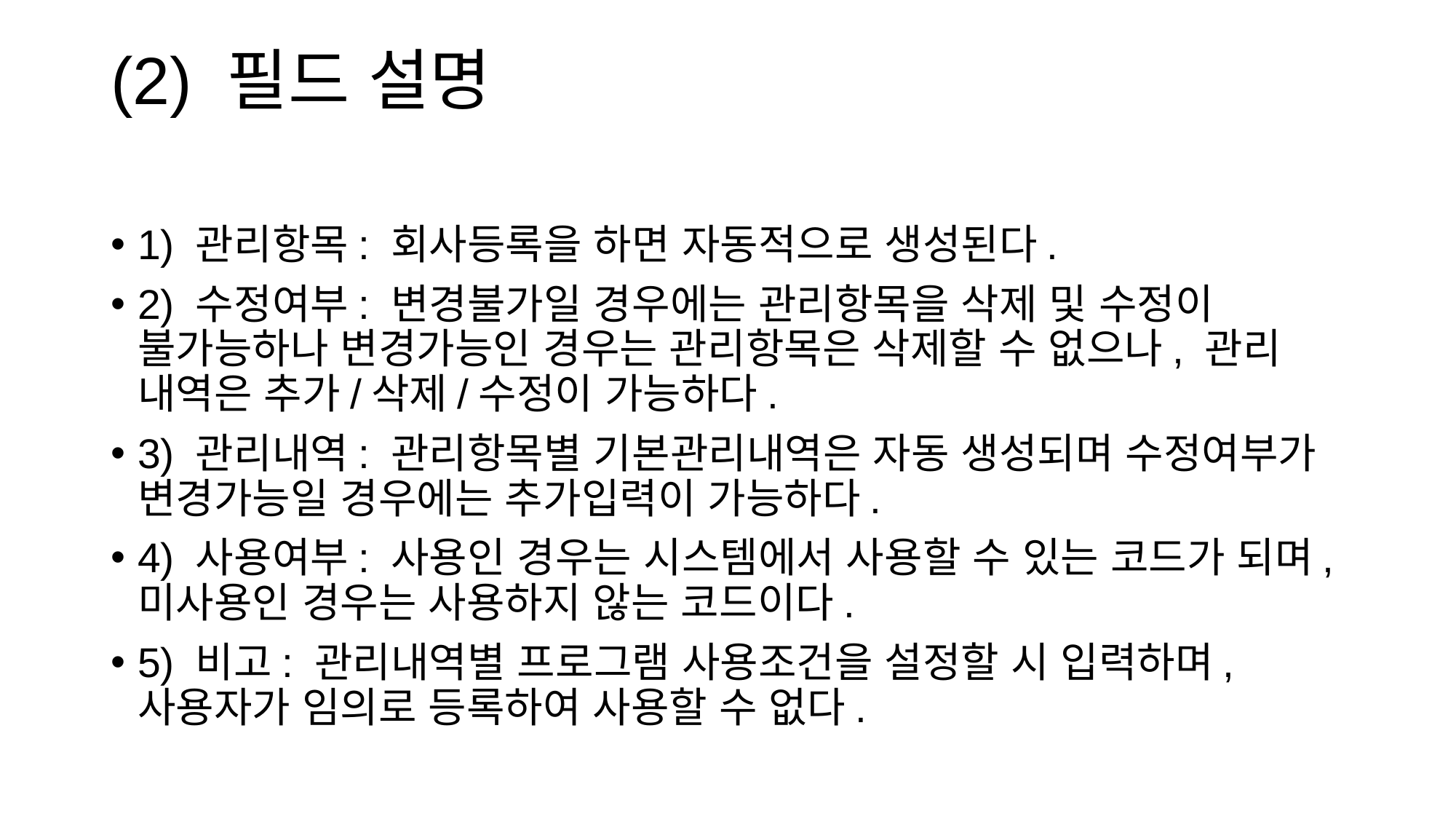

# (2) 필드 설명
1) 관리항목: 회사등록을 하면 자동적으로 생성된다.
2) 수정여부: 변경불가일 경우에는 관리항목을 삭제 및 수정이 불가능하나 변경가능인 경우는 관리항목은 삭제할 수 없으나, 관리 내역은 추가/삭제/수정이 가능하다.
3) 관리내역: 관리항목별 기본관리내역은 자동 생성되며 수정여부가 변경가능일 경우에는 추가입력이 가능하다.
4) 사용여부: 사용인 경우는 시스템에서 사용할 수 있는 코드가 되며, 미사용인 경우는 사용하지 않는 코드이다.
5) 비고: 관리내역별 프로그램 사용조건을 설정할 시 입력하며, 사용자가 임의로 등록하여 사용할 수 없다.